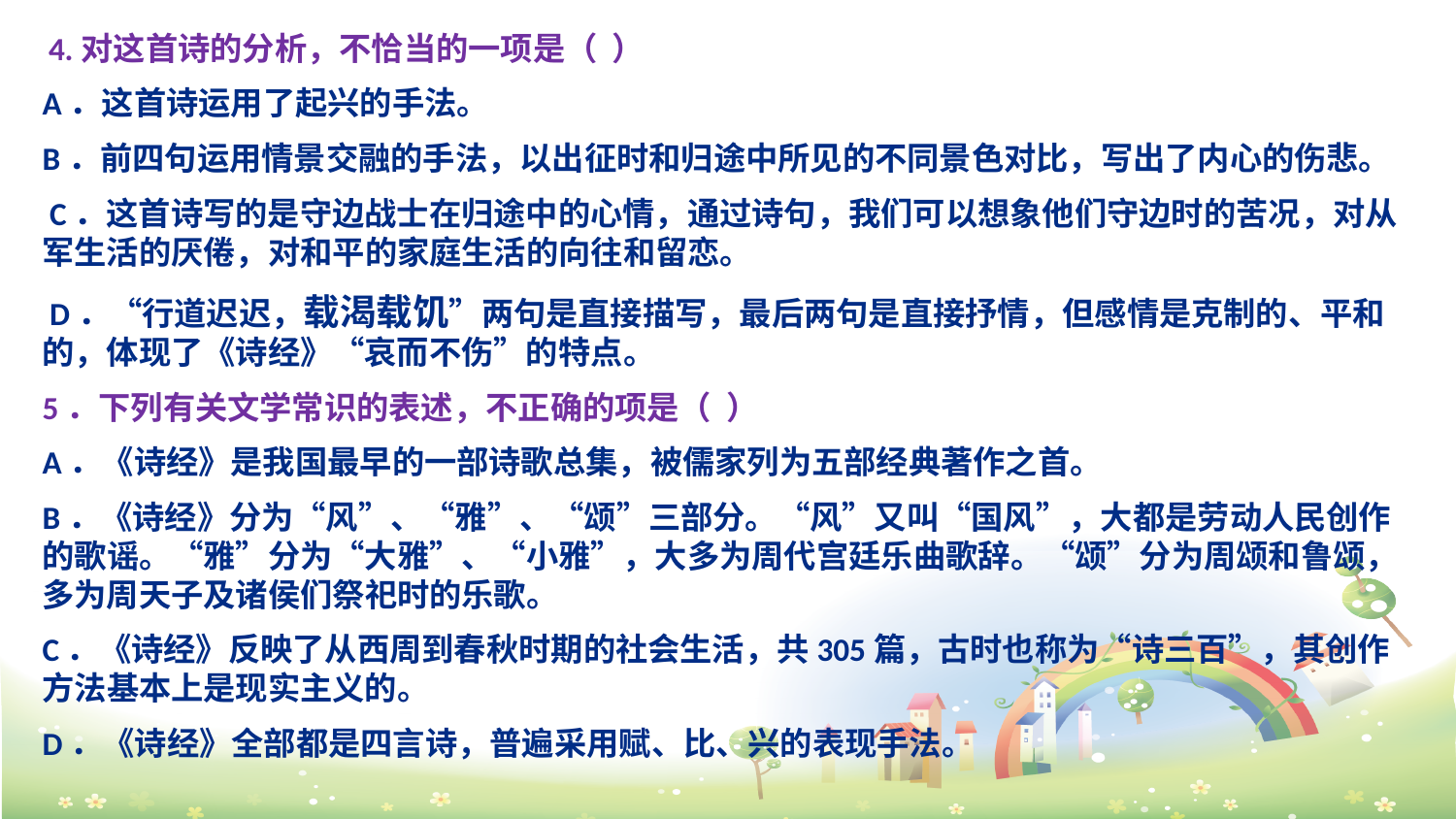

4.对这首诗的分析，不恰当的一项是（  ）
A．这首诗运用了起兴的手法。
B．前四句运用情景交融的手法，以出征时和归途中所见的不同景色对比，写出了内心的伤悲。
 C．这首诗写的是守边战士在归途中的心情，通过诗句，我们可以想象他们守边时的苦况，对从军生活的厌倦，对和平的家庭生活的向往和留恋。
 D．“行道迟迟，载渴载饥”两句是直接描写，最后两句是直接抒情，但感情是克制的、平和的，体现了《诗经》“哀而不伤”的特点。
5．下列有关文学常识的表述，不正确的项是（  ）
A．《诗经》是我国最早的一部诗歌总集，被儒家列为五部经典著作之首。
B．《诗经》分为“风”、“雅”、“颂”三部分。“风”又叫“国风”，大都是劳动人民创作的歌谣。“雅”分为“大雅”、“小雅”，大多为周代宫廷乐曲歌辞。“颂”分为周颂和鲁颂，多为周天子及诸侯们祭祀时的乐歌。
C．《诗经》反映了从西周到春秋时期的社会生活，共305篇，古时也称为“诗三百”，其创作方法基本上是现实主义的。
D．《诗经》全部都是四言诗，普遍采用赋、比、兴的表现手法。